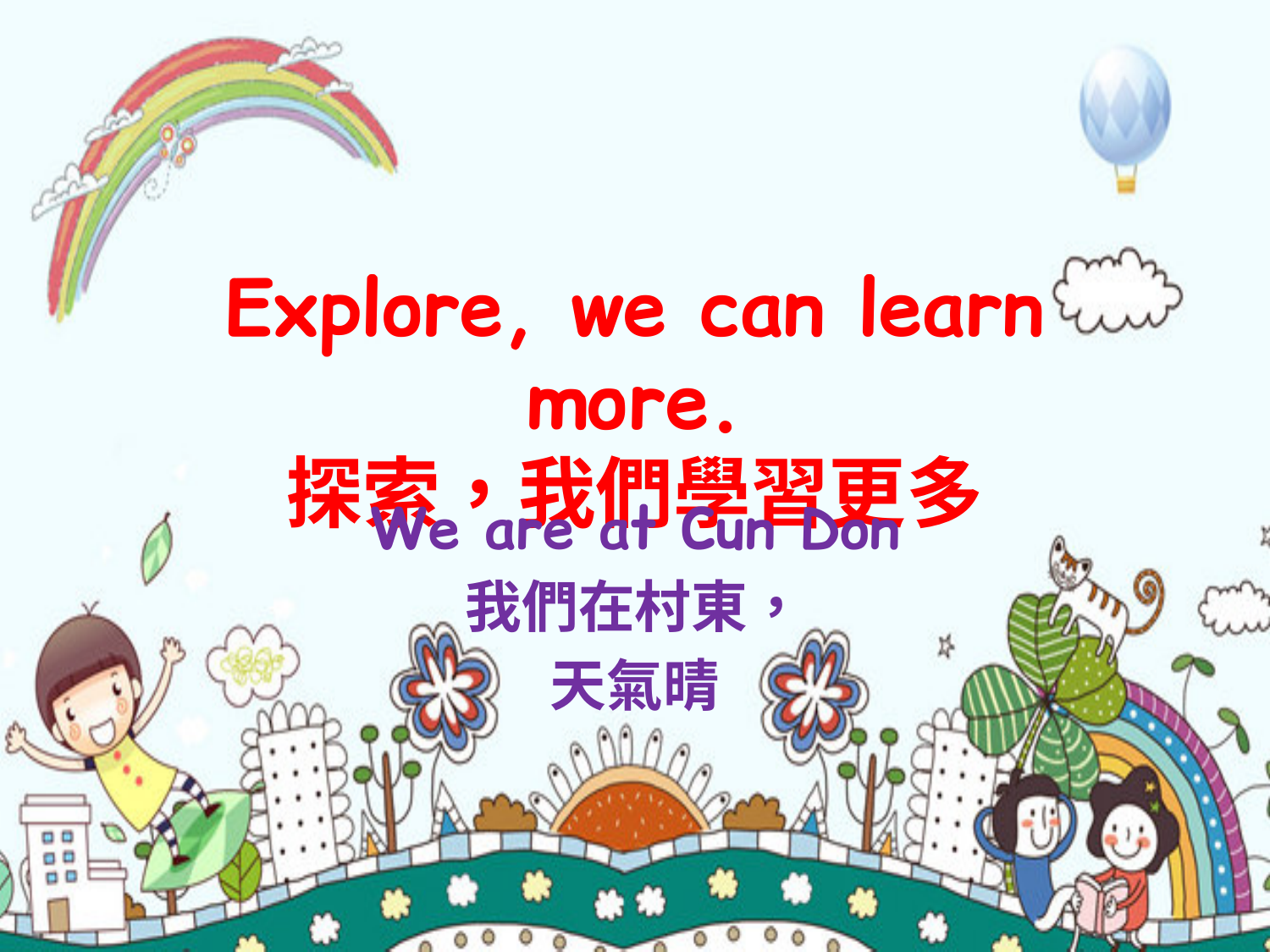

# Explore, we can learn more. 探索，我們學習更多
We are at Cun Don
我們在村東，
天氣晴